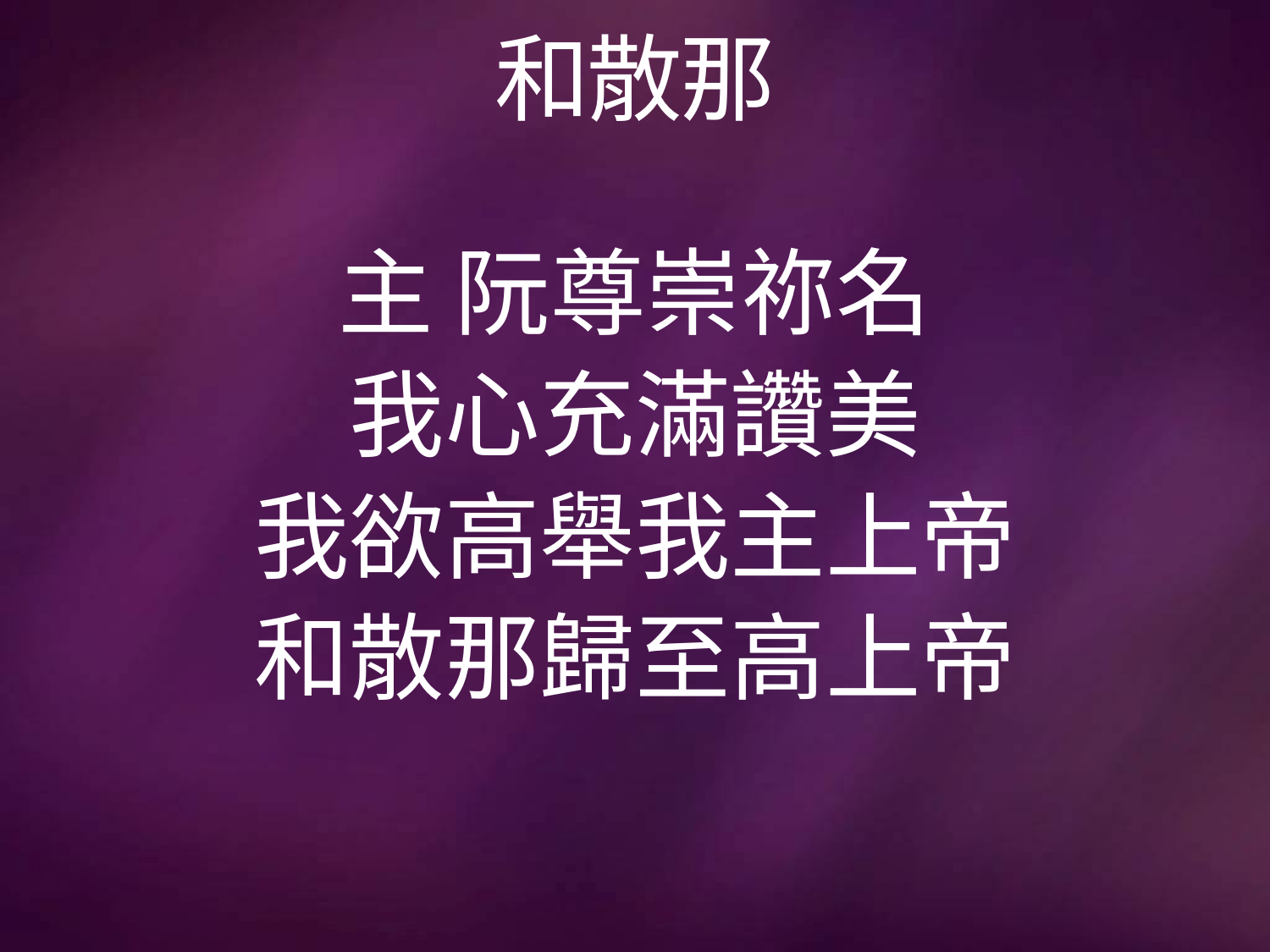

# 和散那
主 阮尊崇祢名
我心充滿讚美
我欲高舉我主上帝
和散那歸至高上帝